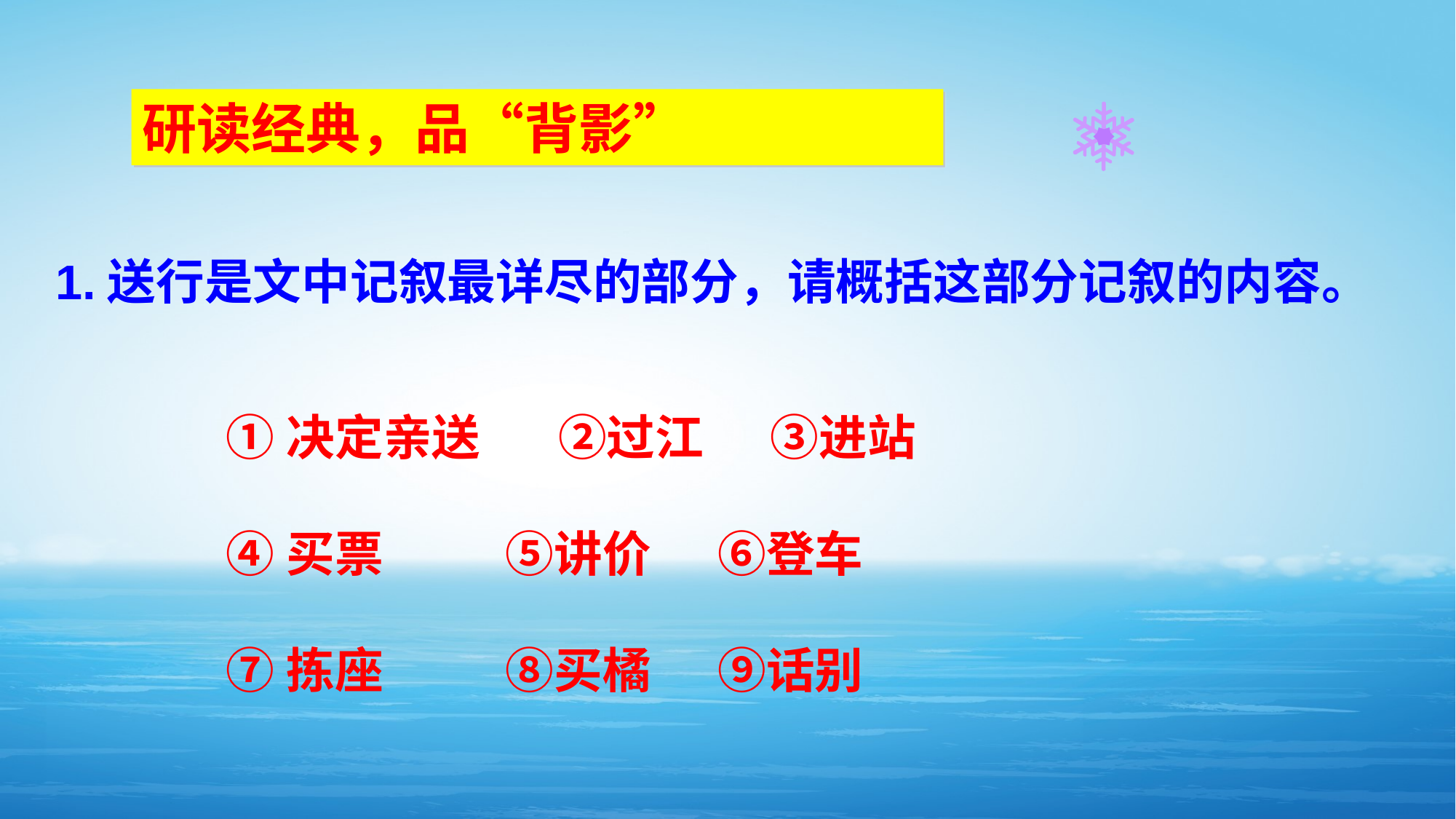

研读经典，品“背影”

1.送行是文中记叙最详尽的部分，请概括这部分记叙的内容。
①决定亲送       ②过江      ③进站
④买票           ⑤讲价      ⑥登车
⑦拣座           ⑧买橘      ⑨话别